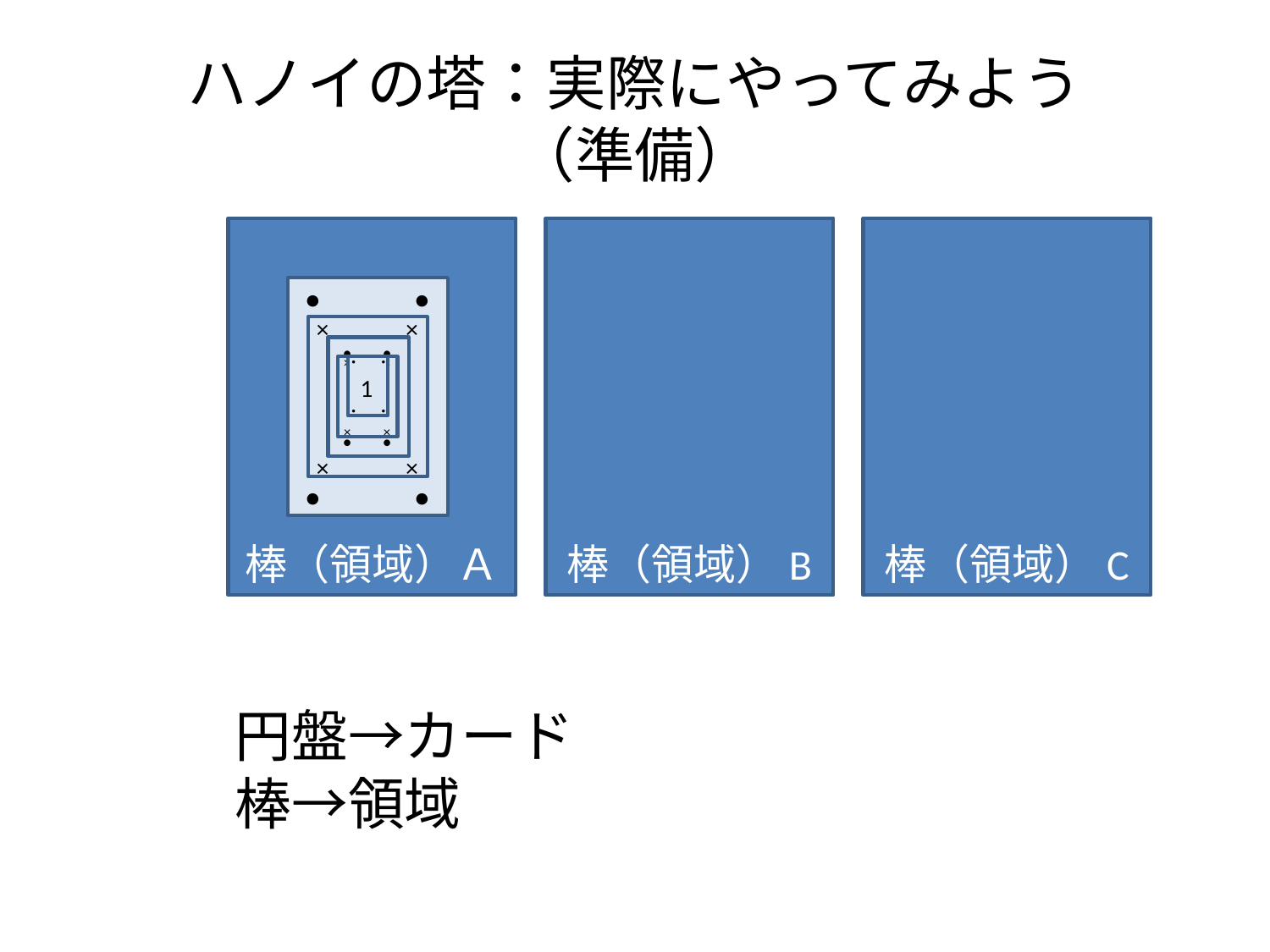

# ハノイの塔：実際にやってみよう （準備）
棒（領域）Ａ
棒（領域）B
棒（領域）C
●
●

5
●
●
×
×

4
×
×
●
●

3
●
●
×
×

2
×
×
・
・

1
・
・
円盤→カード
棒→領域